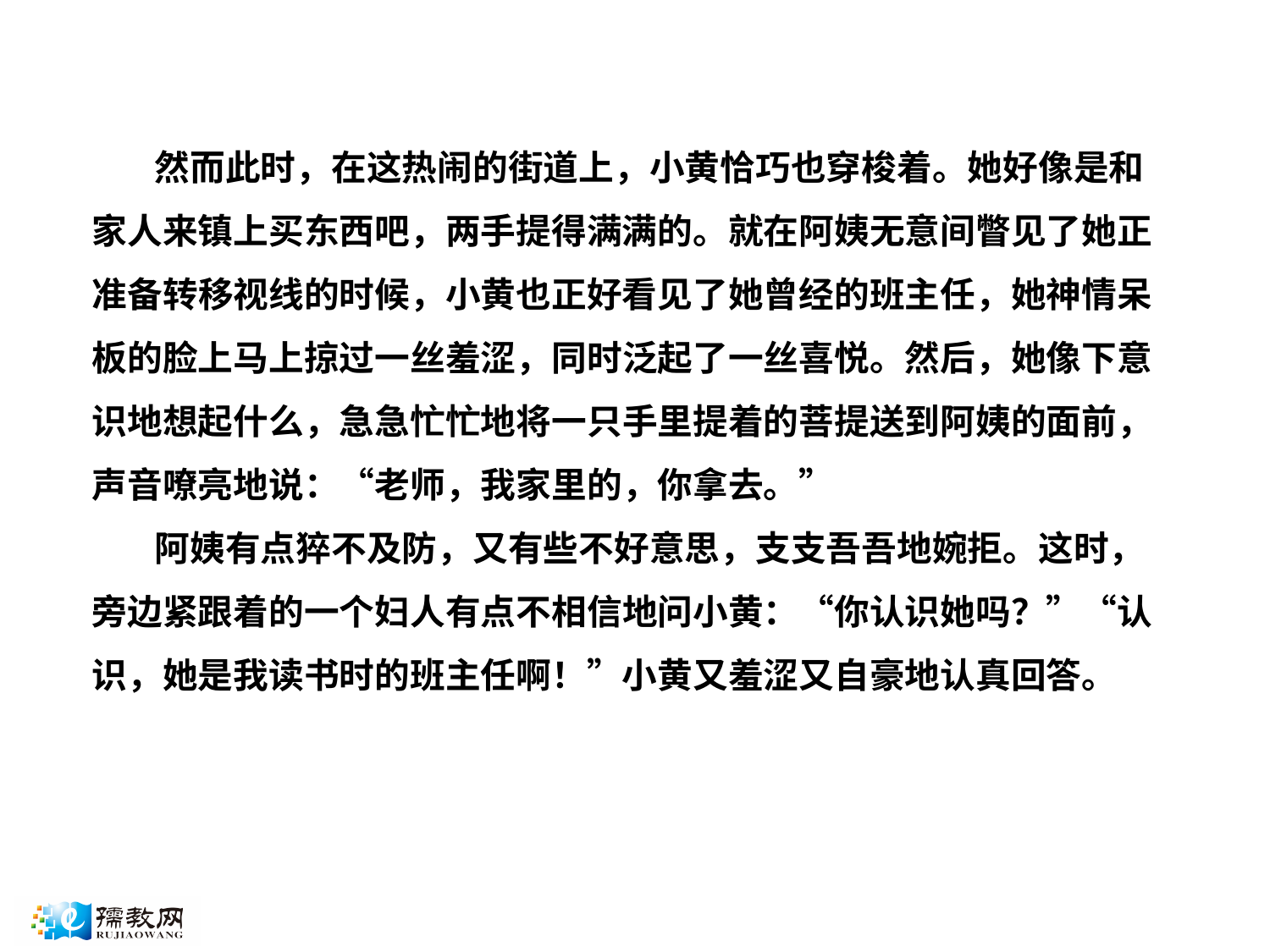

然而此时，在这热闹的街道上，小黄恰巧也穿梭着。她好像是和家人来镇上买东西吧，两手提得满满的。就在阿姨无意间瞥见了她正准备转移视线的时候，小黄也正好看见了她曾经的班主任，她神情呆板的脸上马上掠过一丝羞涩，同时泛起了一丝喜悦。然后，她像下意识地想起什么，急急忙忙地将一只手里提着的菩提送到阿姨的面前，声音嘹亮地说：“老师，我家里的，你拿去。”
阿姨有点猝不及防，又有些不好意思，支支吾吾地婉拒。这时，旁边紧跟着的一个妇人有点不相信地问小黄：“你认识她吗？”“认识，她是我读书时的班主任啊！”小黄又羞涩又自豪地认真回答。